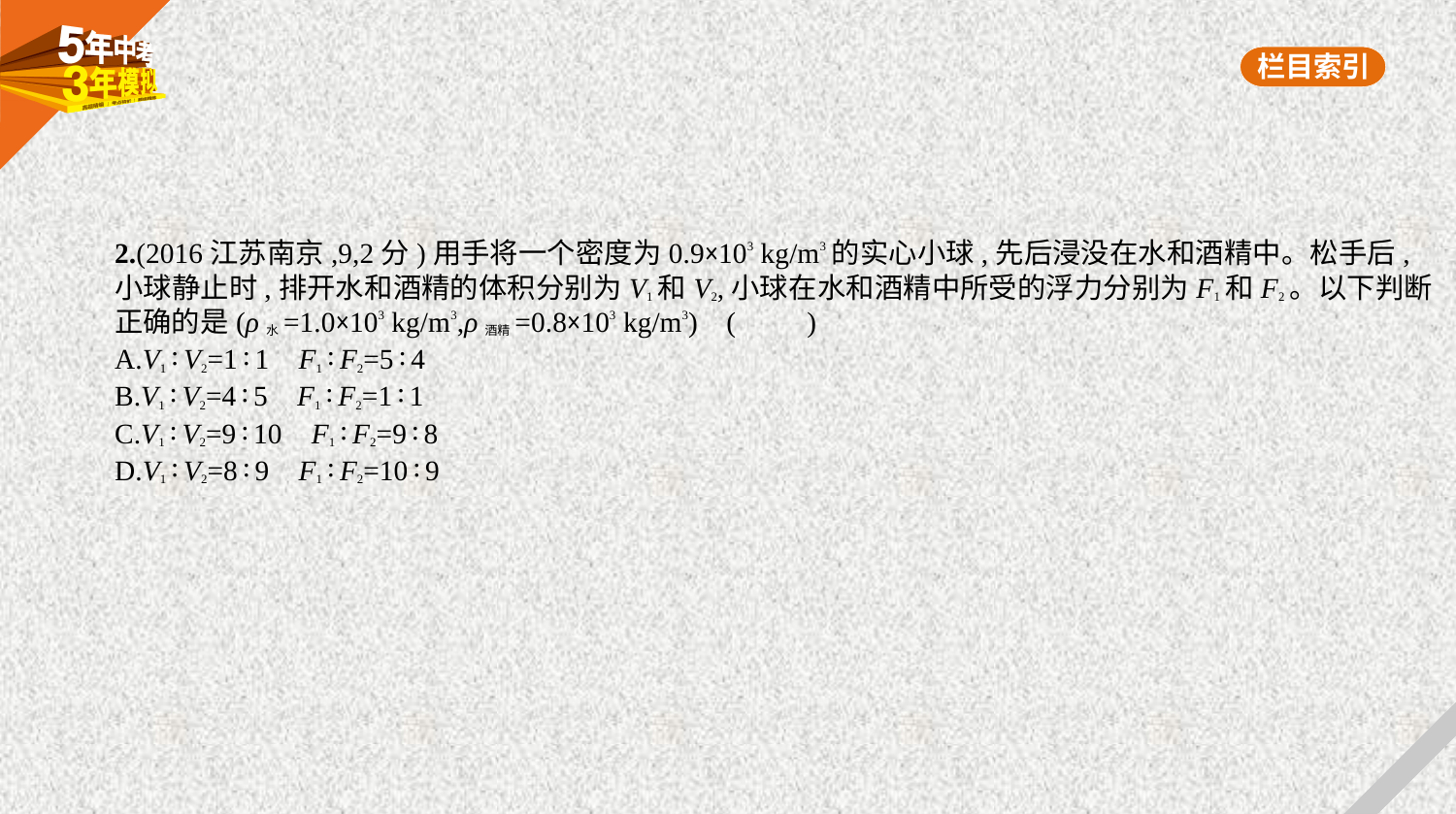

2.(2016江苏南京,9,2分)用手将一个密度为0.9×103 kg/m3的实心小球,先后浸没在水和酒精中。松手后,
小球静止时,排开水和酒精的体积分别为V1和V2,小球在水和酒精中所受的浮力分别为F1和F2。以下判断
正确的是(ρ水=1.0×103 kg/m3,ρ酒精=0.8×103 kg/m3) (　　)
A.V1∶V2=1∶1    F1∶F2=5∶4
B.V1∶V2=4∶5    F1∶F2=1∶1
C.V1∶V2=9∶10    F1∶F2=9∶8
D.V1∶V2=8∶9    F1∶F2=10∶9